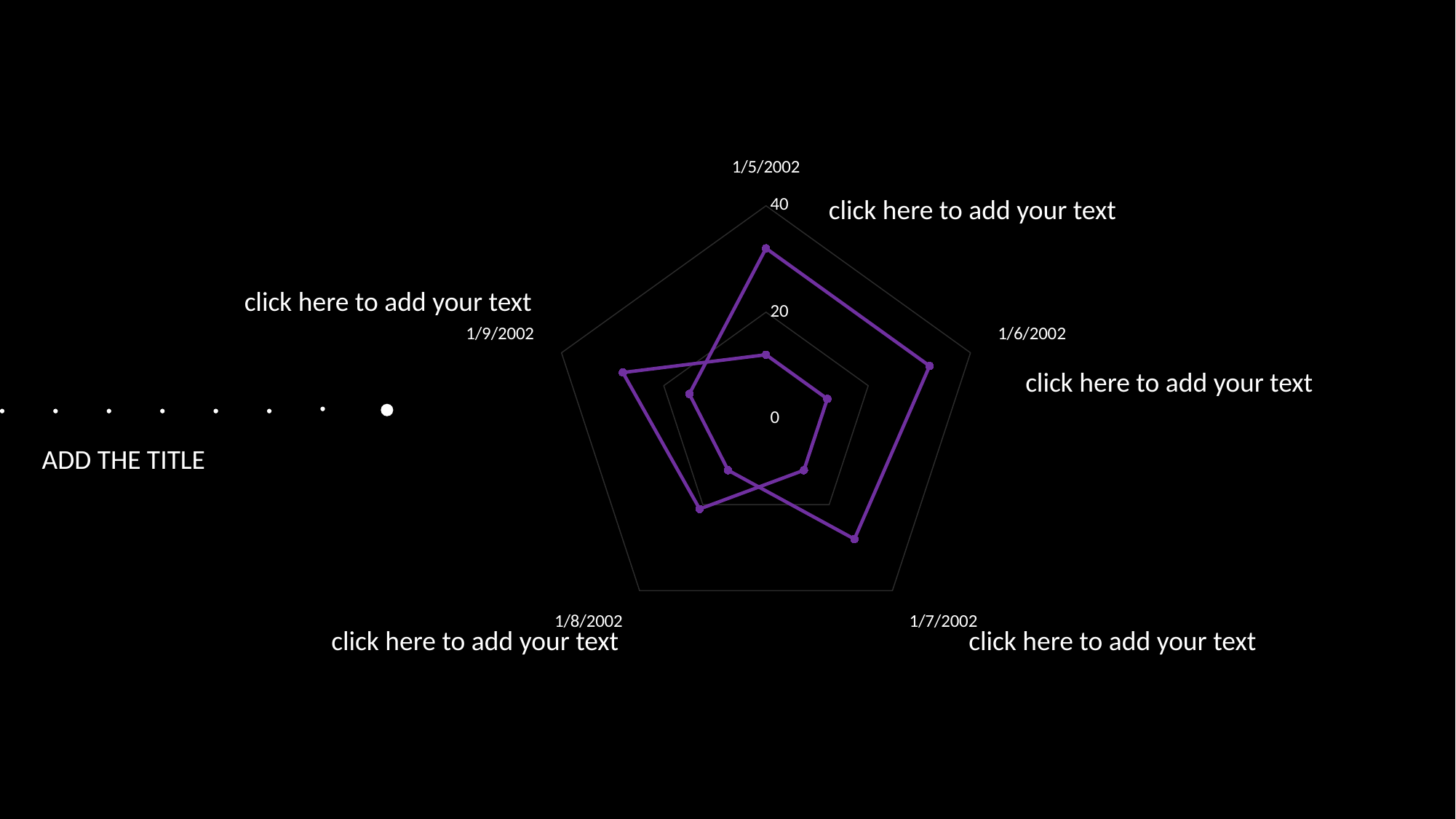

### Chart

| Category | 系列 1 | 系列 2 |
|---|---|---|
| 37261 | 32.0 | 12.0 |
| 37262 | 32.0 | 12.0 |
| 37263 | 28.0 | 12.0 |
| 37264 | 12.0 | 21.0 |
| 37265 | 15.0 | 28.0 |
click here to add your text
click here to add your text
click here to add your text

ADD THE TITLE
click here to add your text
click here to add your text